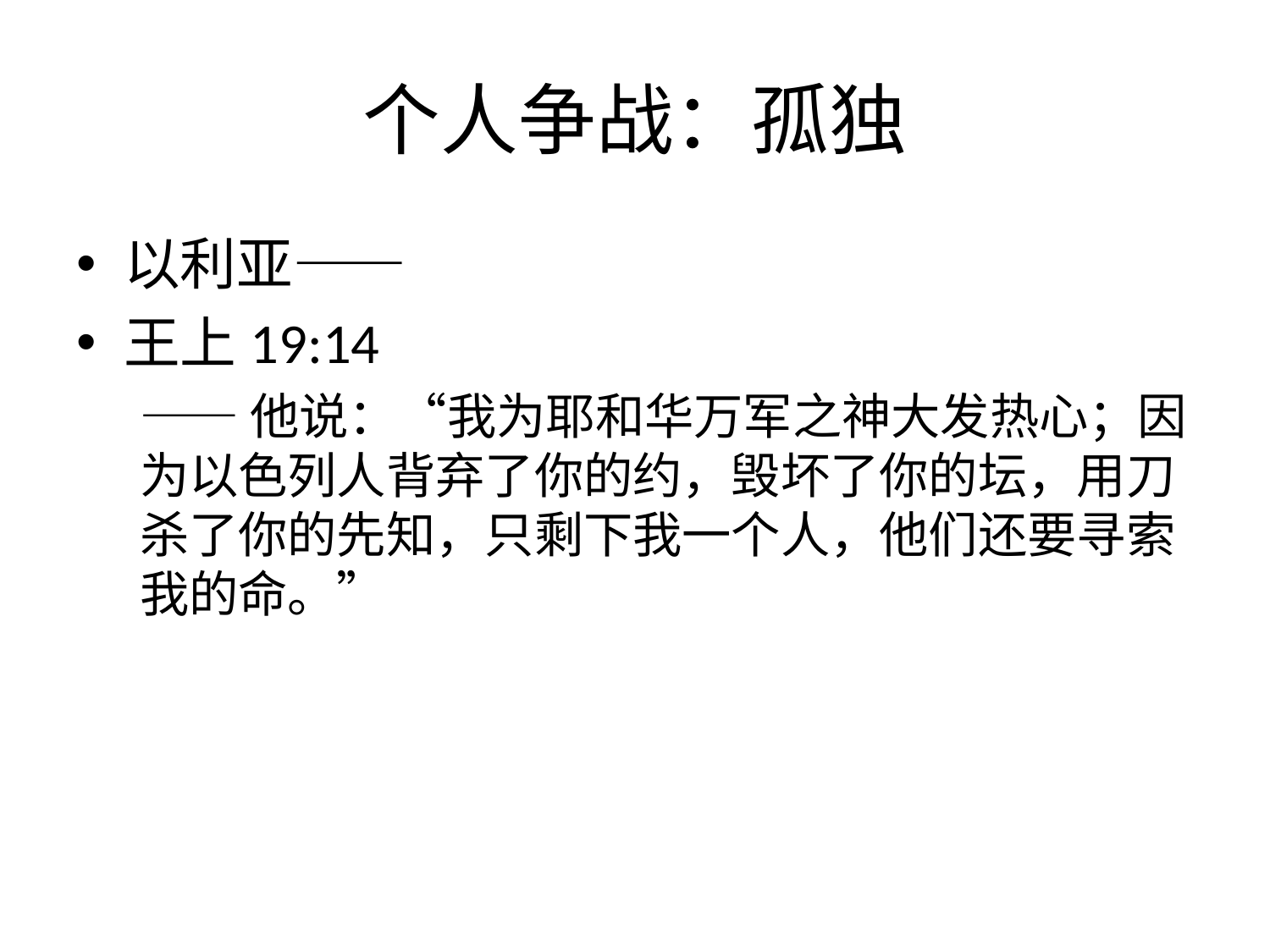

# 个人争战：孤独
以利亚——
王上19:14
——他说：“我为耶和华万军之神大发热心；因为以色列人背弃了你的约，毁坏了你的坛，用刀杀了你的先知，只剩下我一个人，他们还要寻索我的命。”